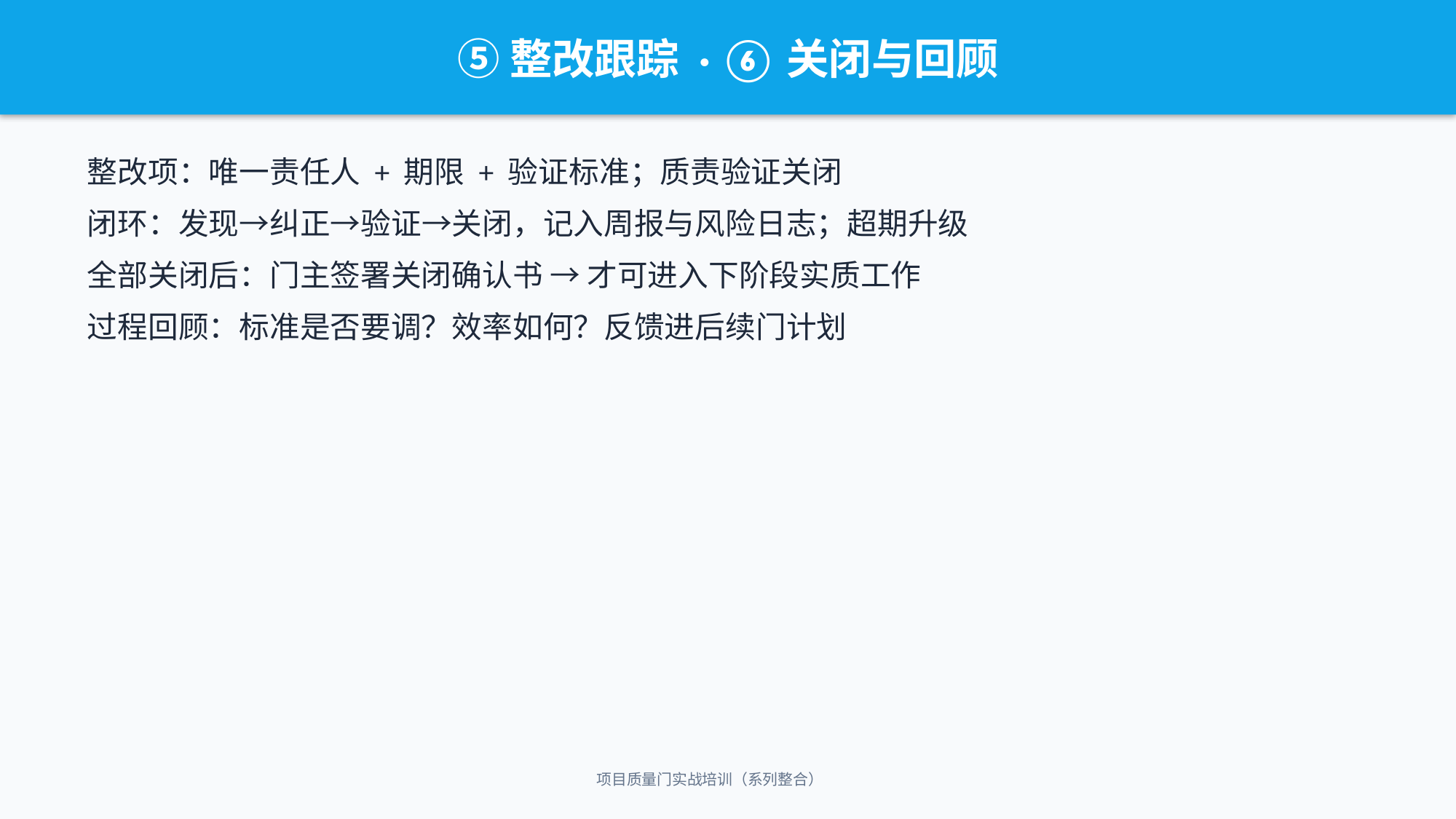

⑤整改跟踪 · ⑥关闭与回顾
整改项：唯一责任人 + 期限 + 验证标准；质责验证关闭
闭环：发现→纠正→验证→关闭，记入周报与风险日志；超期升级
全部关闭后：门主签署关闭确认书 → 才可进入下阶段实质工作
过程回顾：标准是否要调？效率如何？反馈进后续门计划
项目质量门实战培训（系列整合）